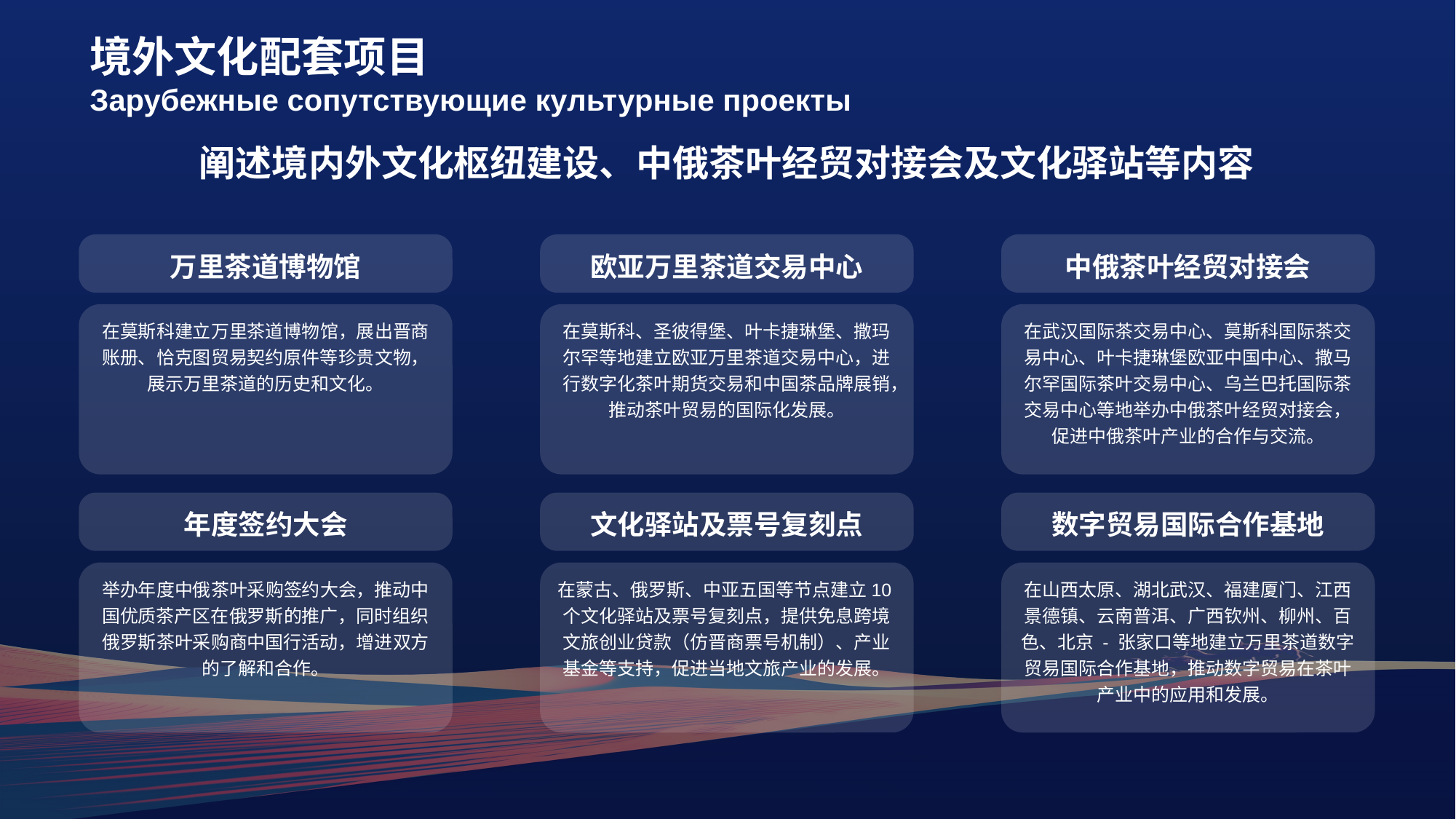

# 境外文化配套项目 Зарубежные сопутствующие культурные проекты
阐述境内外文化枢纽建设、中俄茶叶经贸对接会及文化驿站等内容
万里茶道博物馆
在莫斯科建立万里茶道博物馆，展出晋商账册、恰克图贸易契约原件等珍贵文物，展示万里茶道的历史和文化。
欧亚万里茶道交易中心
在莫斯科、圣彼得堡、叶卡捷琳堡、撒玛尔罕等地建立欧亚万里茶道交易中心，进行数字化茶叶期货交易和中国茶品牌展销，推动茶叶贸易的国际化发展。
中俄茶叶经贸对接会
在武汉国际茶交易中心、莫斯科国际茶交易中心、叶卡捷琳堡欧亚中国中心、撒马尔罕国际茶叶交易中心、乌兰巴托国际茶交易中心等地举办中俄茶叶经贸对接会，促进中俄茶叶产业的合作与交流。
年度签约大会
举办年度中俄茶叶采购签约大会，推动中国优质茶产区在俄罗斯的推广，同时组织俄罗斯茶叶采购商中国行活动，增进双方的了解和合作。
文化驿站及票号复刻点
在蒙古、俄罗斯、中亚五国等节点建立10个文化驿站及票号复刻点，提供免息跨境文旅创业贷款（仿晋商票号机制）、产业基金等支持，促进当地文旅产业的发展。
数字贸易国际合作基地
在山西太原、湖北武汉、福建厦门、江西景德镇、云南普洱、广西钦州、柳州、百色、北京 - 张家口等地建立万里茶道数字贸易国际合作基地，推动数字贸易在茶叶产业中的应用和发展。